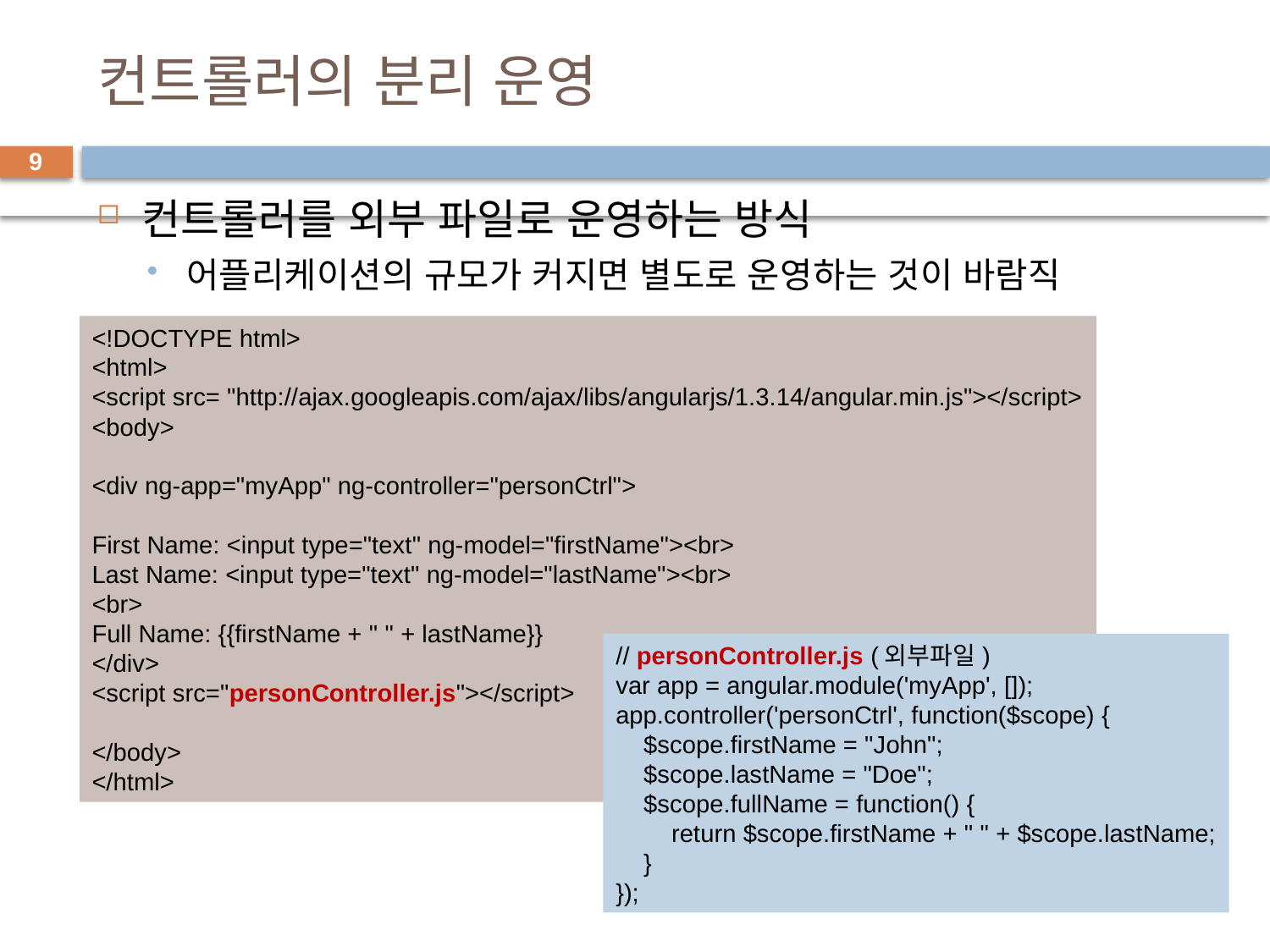

# 컨트롤러의 분리 운영
9
컨트롤러를 외부 파일로 운영하는 방식
어플리케이션의 규모가 커지면 별도로 운영하는 것이 바람직
<!DOCTYPE html>
<html>
<script src= "http://ajax.googleapis.com/ajax/libs/angularjs/1.3.14/angular.min.js"></script>
<body>

<div ng-app="myApp" ng-controller="personCtrl">

First Name: <input type="text" ng-model="firstName"><br>
Last Name: <input type="text" ng-model="lastName"><br>
<br>
Full Name: {{firstName + " " + lastName}}
</div>
<script src="personController.js"></script>

</body>
</html>
// personController.js (외부파일)
var app = angular.module('myApp', []);
app.controller('personCtrl', function($scope) {
    $scope.firstName = "John";
    $scope.lastName = "Doe";
    $scope.fullName = function() {
        return $scope.firstName + " " + $scope.lastName;
    }
});